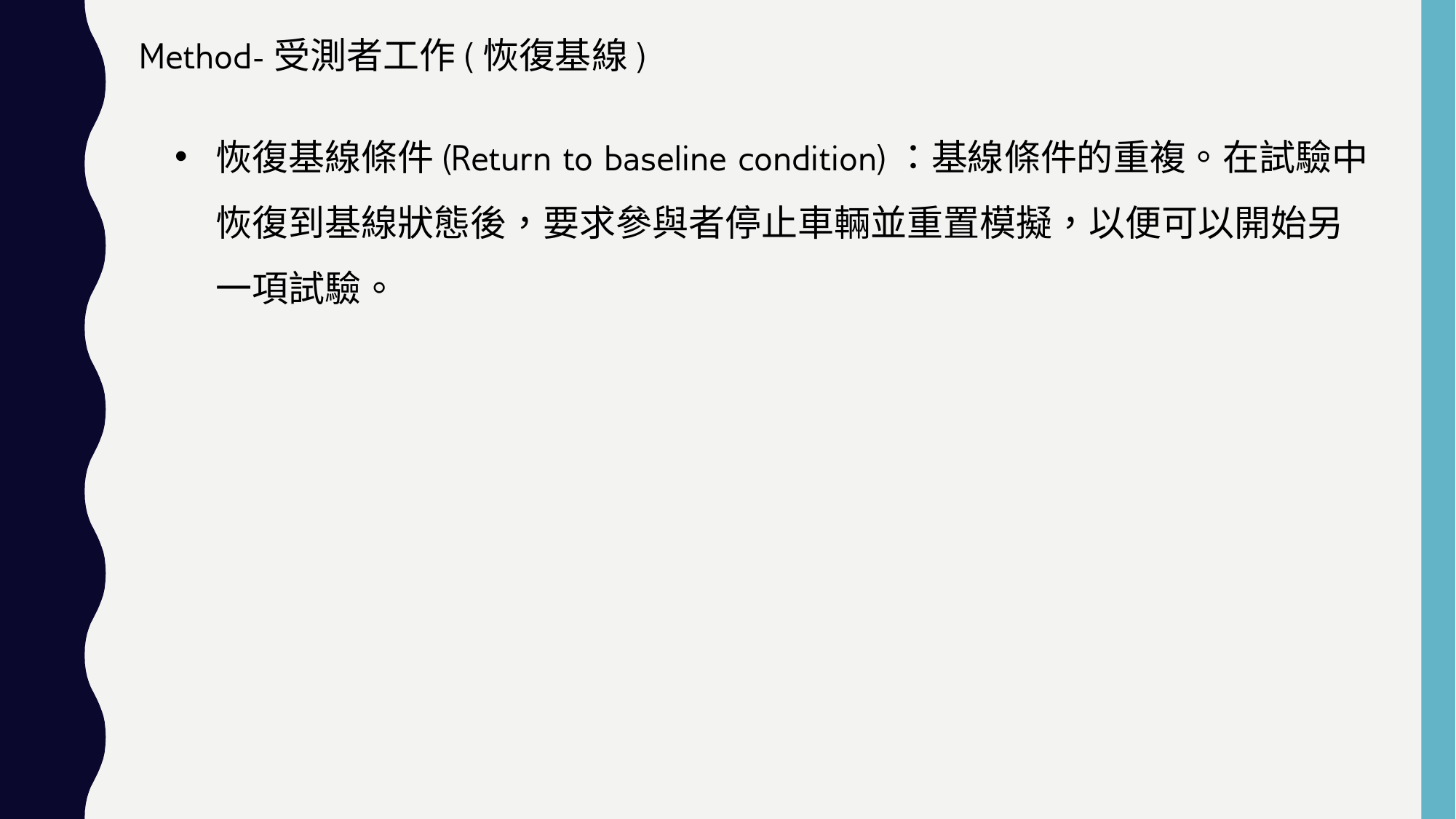

Method-受測者工作(恢復基線)
恢復基線條件(Return to baseline condition)：基線條件的重複。在試驗中恢復到基線狀態後，要求參與者停止車輛並重置模擬，以便可以開始另一項試驗。